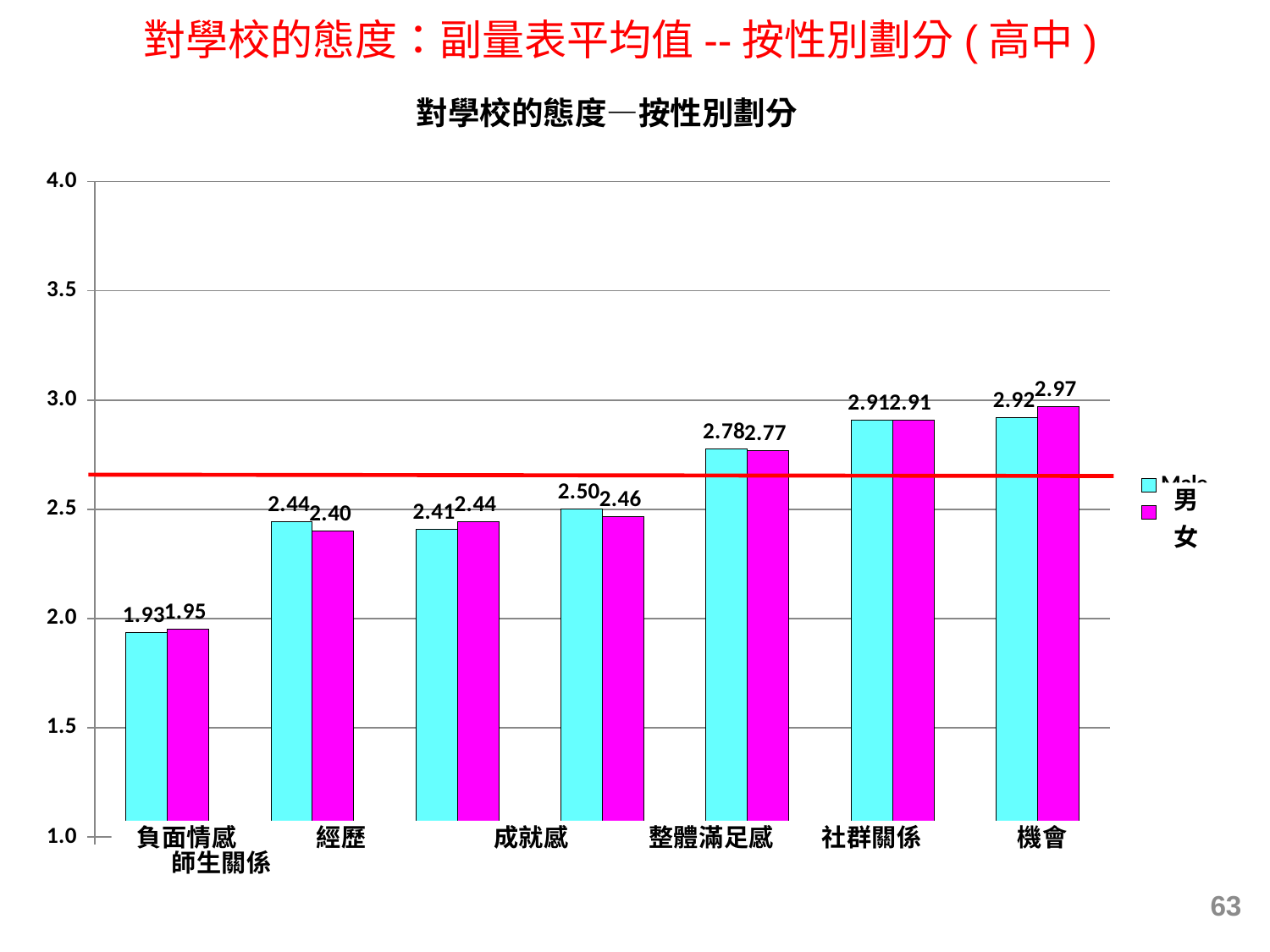

對學校的態度：副量表平均值--按性別劃分(高中)

### Chart: 對學校的態度—按性別劃分

| Category | Male | Female |
|---|---|---|
| Negative Affect | 1.9347571716867893 | 1.94911198911868 |
| Achievement | 2.441377621761839 | 2.3985510003818877 |
| Experience | 2.40768574778808 | 2.441817035312379 |
| General Satisfaction | 2.5019918177106044 | 2.464374464209602 |
| Opportunity | 2.7759117974020824 | 2.76669577027552 |
| Teacher Student Relationship | 2.908256826501738 | 2.9084774512218448 |
| Social Integration | 2.9191222379581827 | 2.9694286268478947 |
63